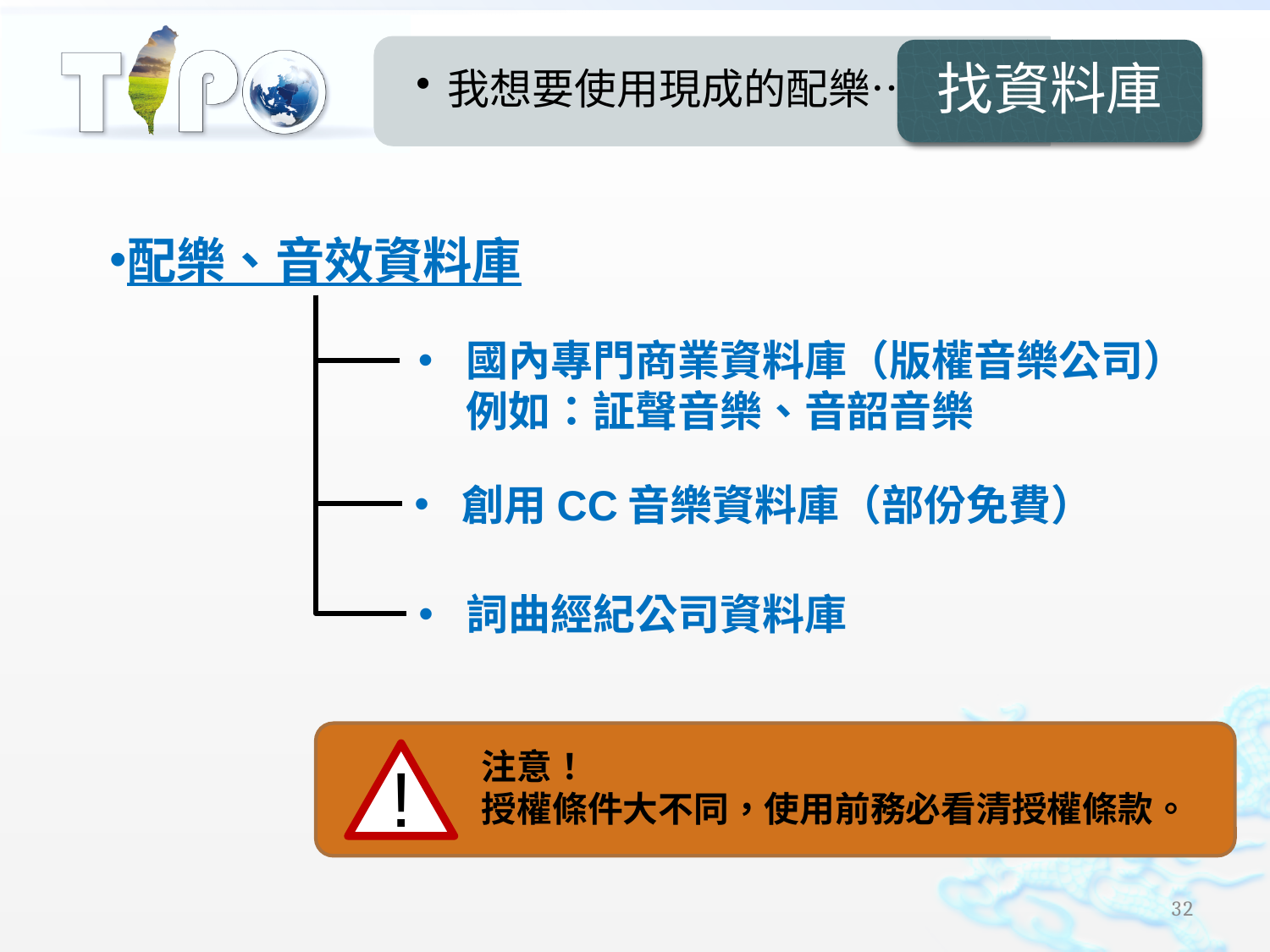

我想要使用現成的配樂…

找資料庫
配樂、音效資料庫
國內專門商業資料庫（版權音樂公司）
例如：証聲音樂、音韶音樂
創用CC音樂資料庫（部份免費）
詞曲經紀公司資料庫

注意！
授權條件大不同，使用前務必看清授權條款。

!
32